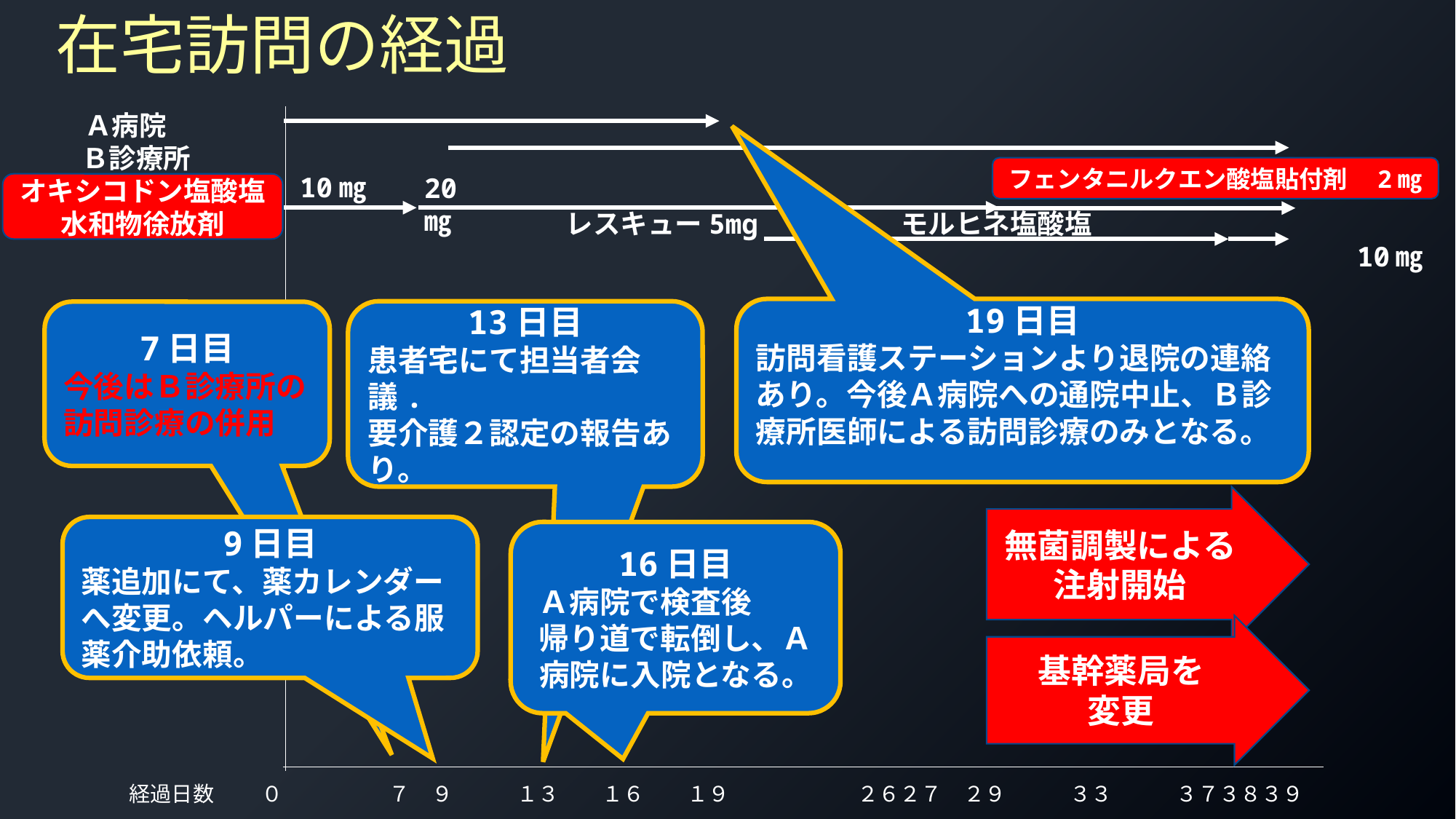

# 在宅訪問の経過
            Ａ病院
          Ｂ診療所

                                　　   　　　　　　　       　　    　 レスキュー5mg　　　　　モルヒネ塩酸塩
　　　　　　　　　　　　　　　　　　　　　　　　　　　　　　　　　　　　　　　　　　　　　　　　　10㎎

フェンタニルクエン酸塩貼付剤　2㎎
10㎎
20㎎
オキシコドン塩酸塩水和物徐放剤
19日目
訪問看護ステーションより退院の連絡あり。今後Ａ病院への通院中止、Ｂ診療所医師による訪問診療のみとなる。

13日目
患者宅にて担当者会議.
要介護２認定の報告あり。
7日目
今後はＢ診療所の訪問診療の併用
無菌調製による注射開始
9日目
薬追加にて、薬カレンダーへ変更。ヘルパーによる服薬介助依頼。
16日目
Ａ病院で検査後
帰り道で転倒し、Ａ病院に入院となる。

基幹薬局を
変更

経過日数　　 ０　　　　　７　９　　　１３　　１６　　１９　　　　　　２６２７　２９　　　３３　　　３７３８３９